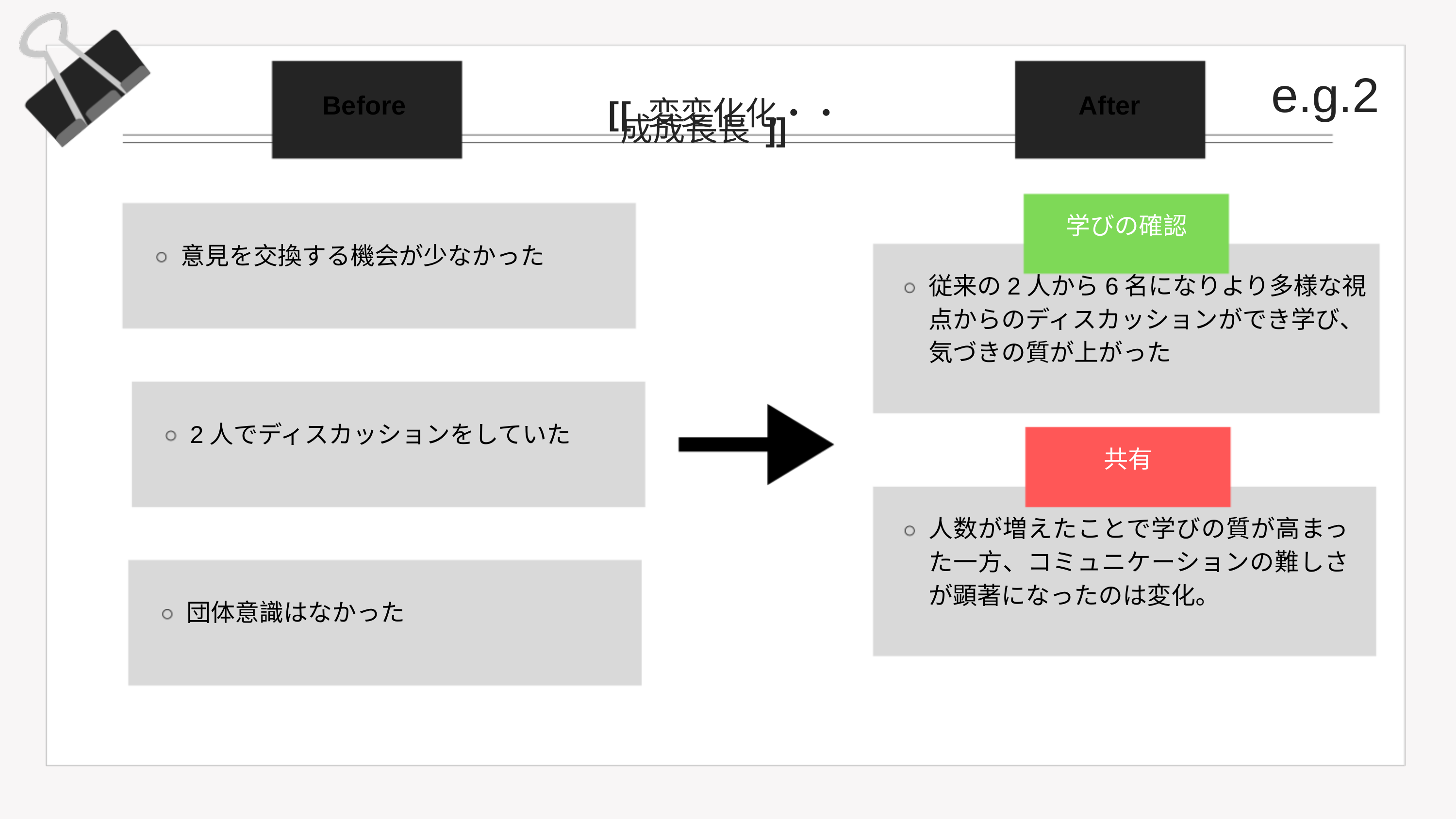

e.g.2
Before
After
[
[ 変変化化・・成成長長 ]]
学びの確認
意見を交換する機会が少なかった
従来の2人から6名になりより多様な視点からのディスカッションができ学び、気づきの質が上がった
2人でディスカッションをしていた
共有
人数が増えたことで学びの質が高まった一方、コミュニケーションの難しさが顕著になったのは変化。
団体意識はなかった